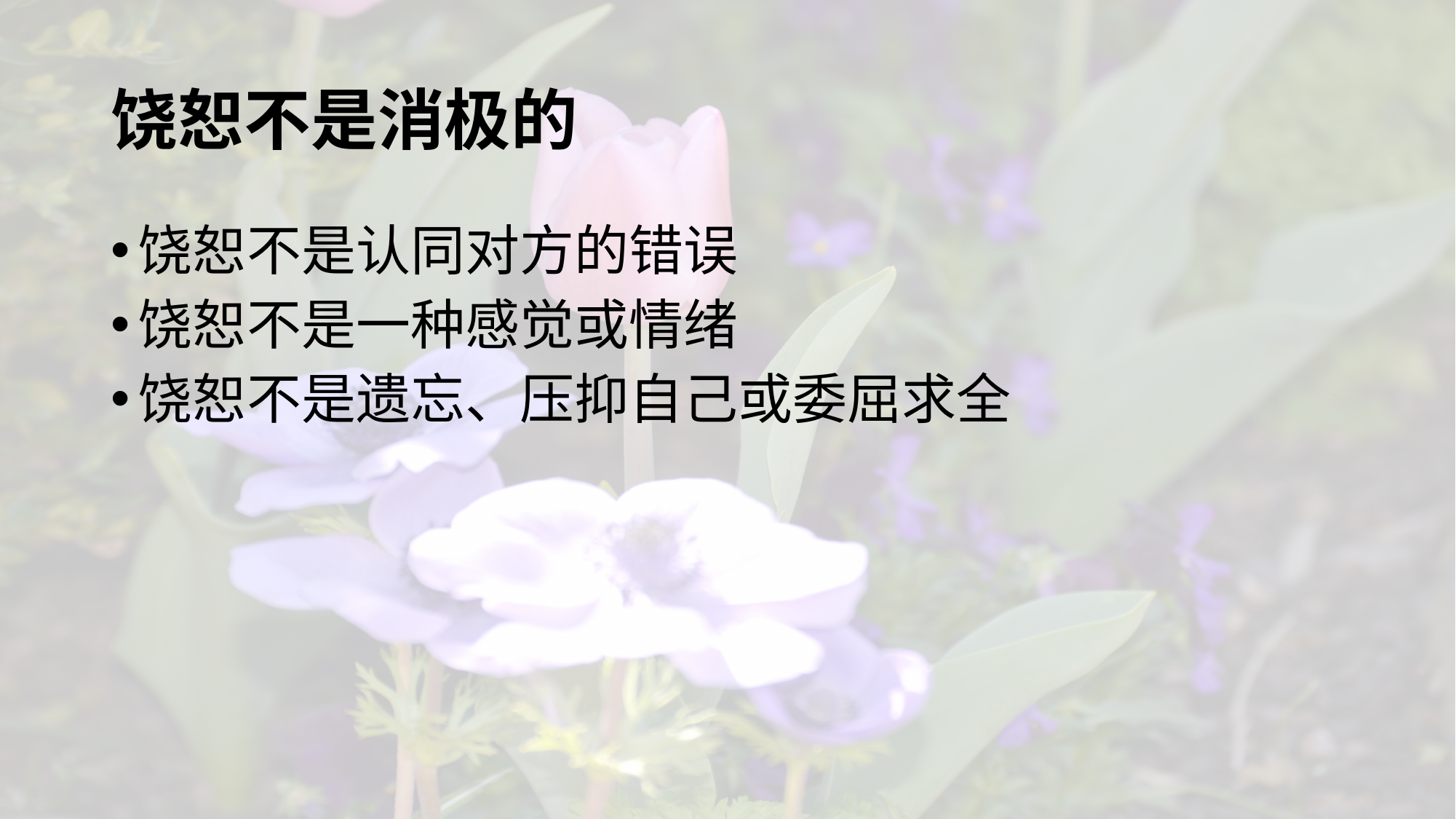

# 饶恕不是消极的
饶恕不是认同对方的错误
饶恕不是一种感觉或情绪
饶恕不是遗忘、压抑自己或委屈求全